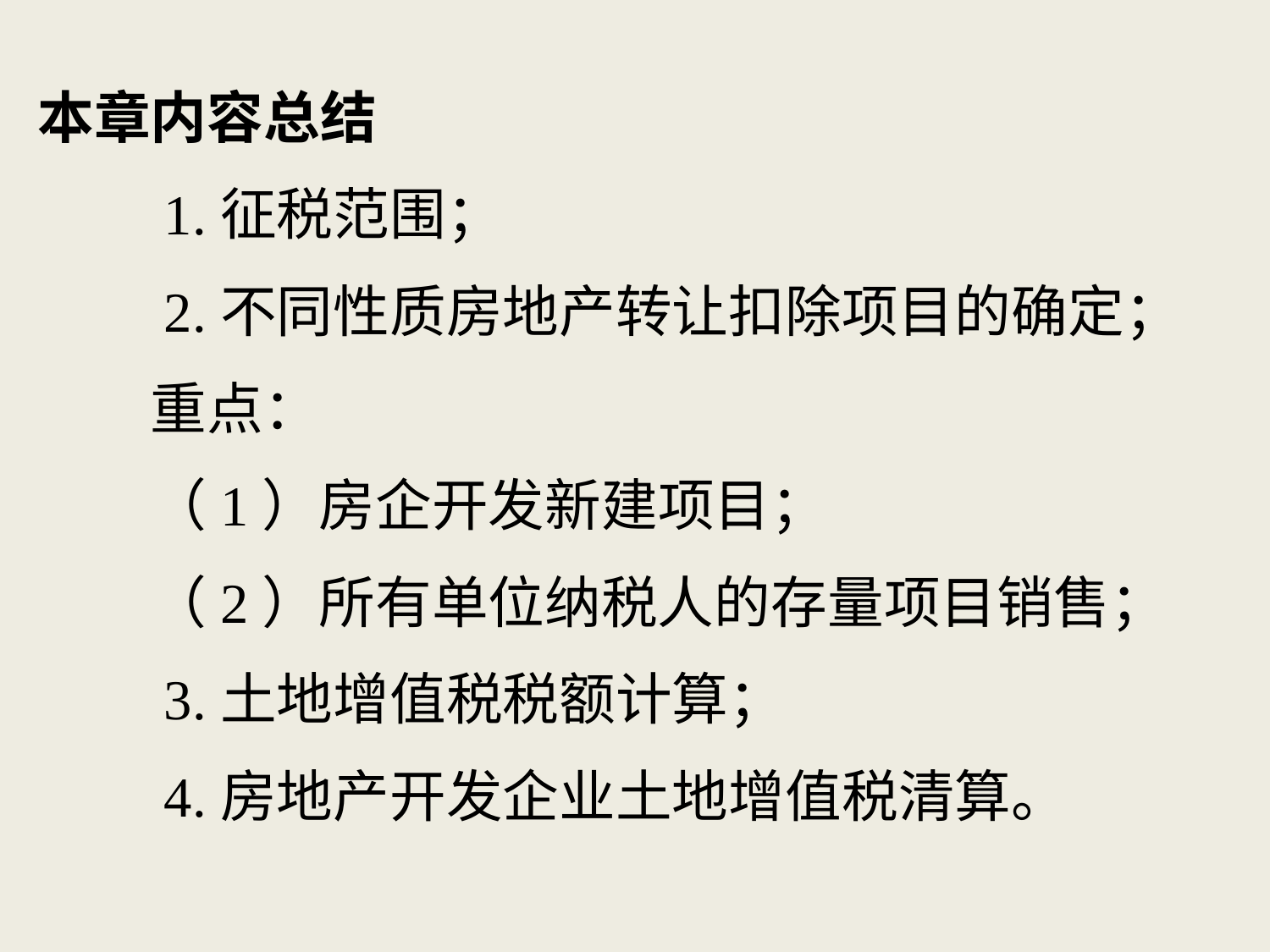

本章内容总结
　　1.征税范围；
　　2.不同性质房地产转让扣除项目的确定；
　　重点：
　　（1）房企开发新建项目；
　　（2）所有单位纳税人的存量项目销售；
　　3.土地增值税税额计算；
　　4.房地产开发企业土地增值税清算。